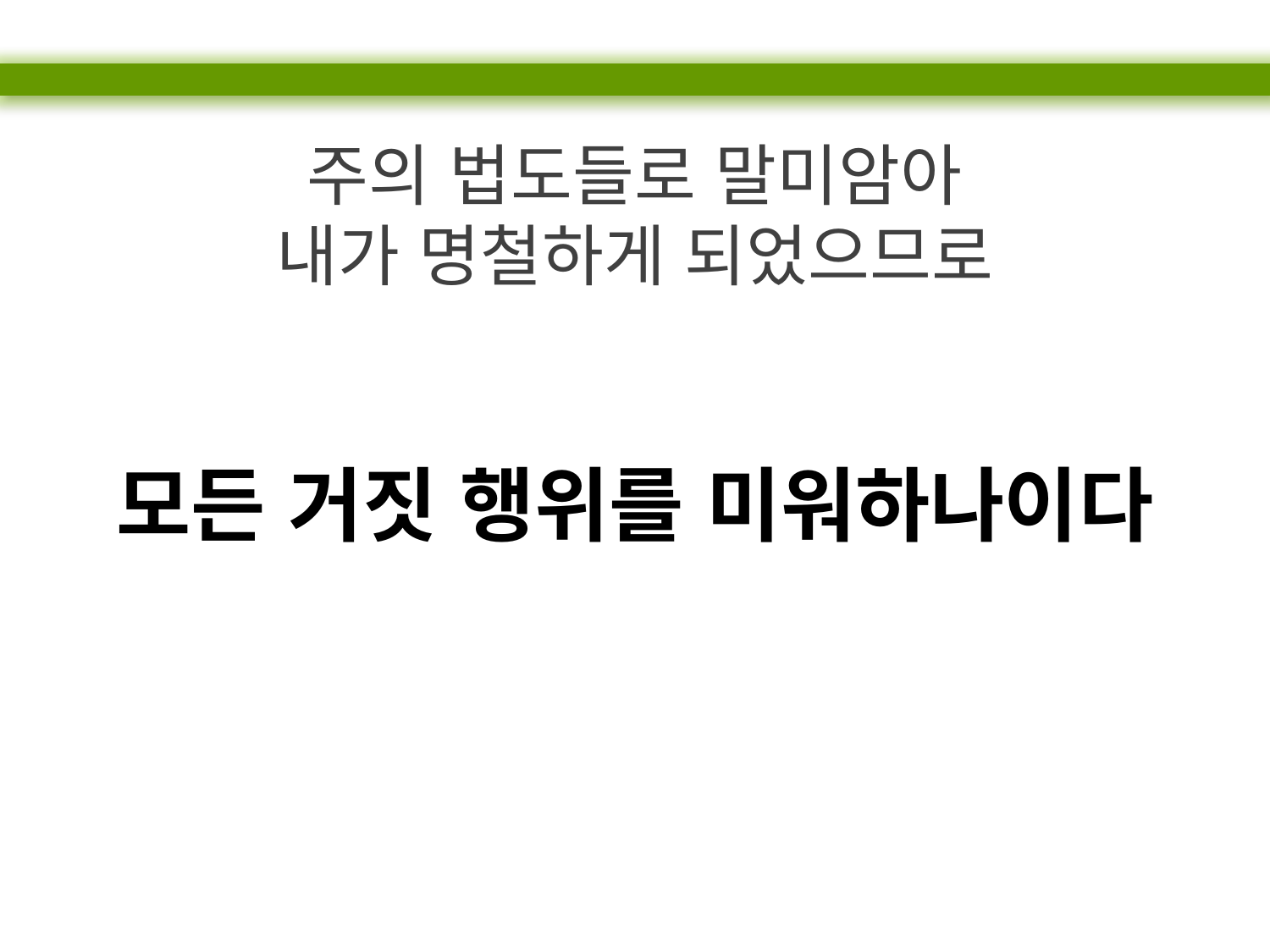

주의 법도들로 말미암아
내가 명철하게 되었으므로
모든 거짓 행위를 미워하나이다